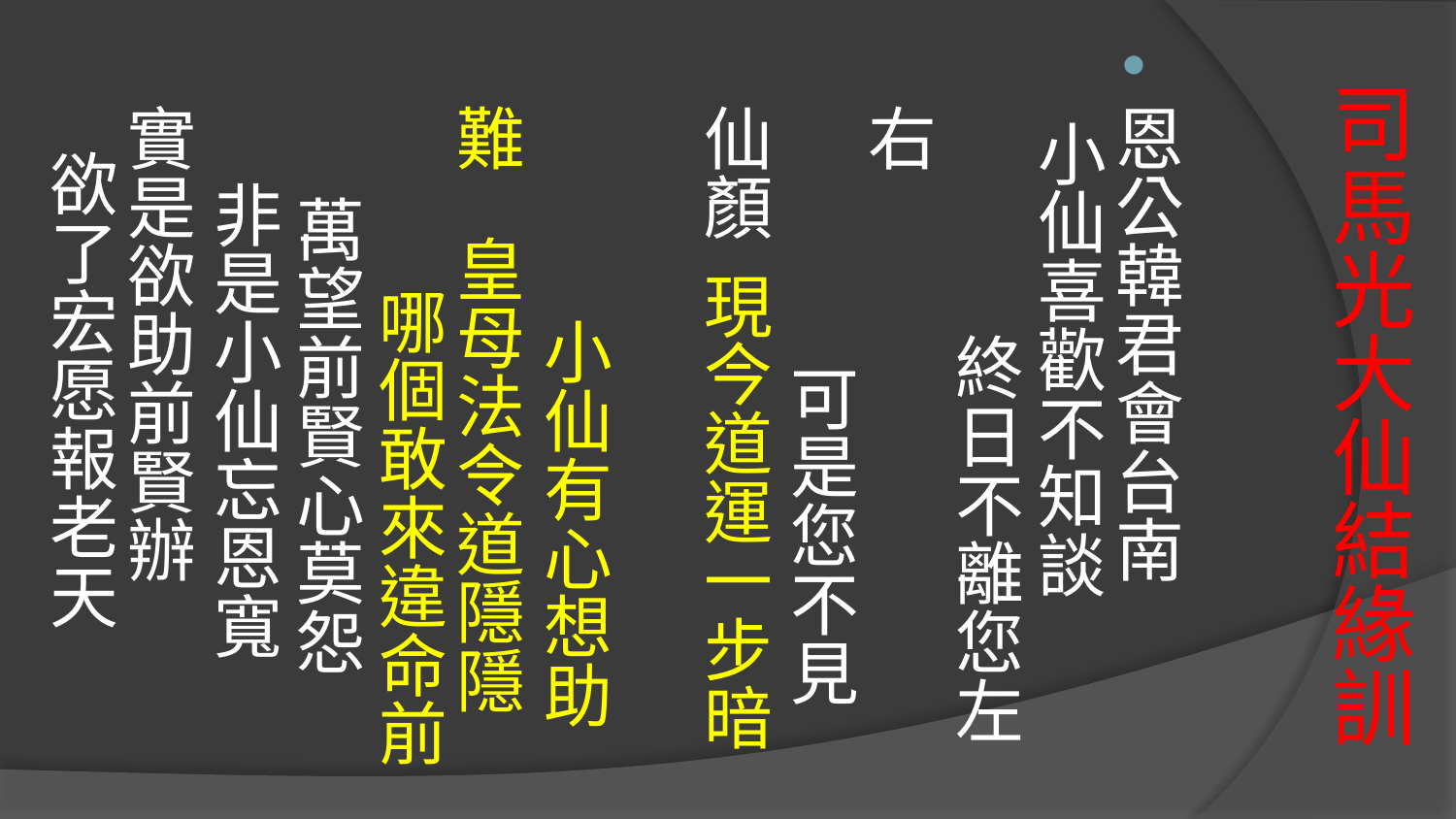

恩公韓君會台南              小仙喜歡不知談                           終日不離您左右                                                         可是您不見仙顏  現今道運一步暗                                                            小仙有心想助難    皇母法令道隱隱                哪個敢來違命前       萬望前賢心莫怨            非是小仙忘恩寬   實是欲助前賢辦                欲了宏愿報老天
# 司馬光大仙結緣訓